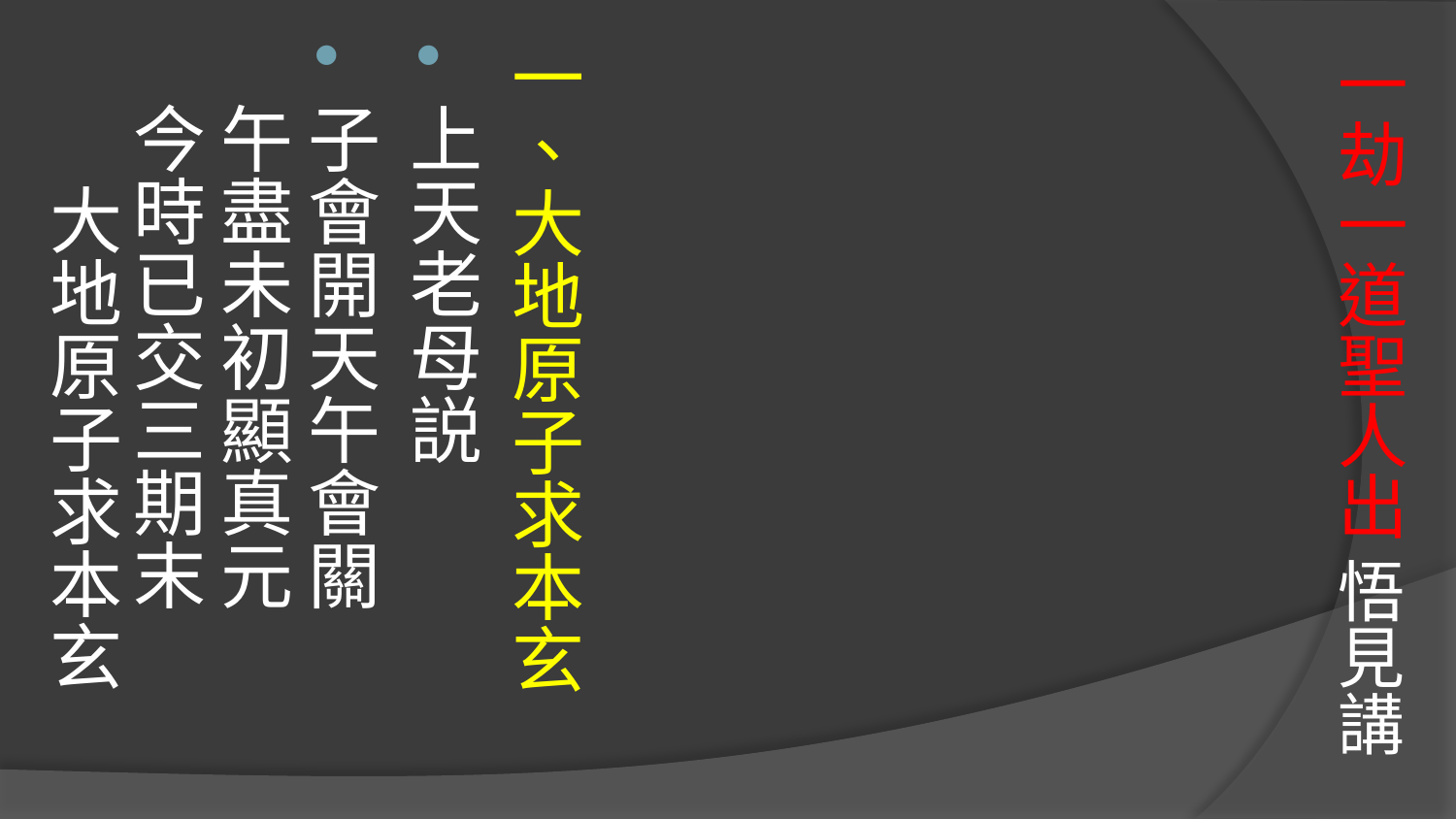

# 一劫一道聖人出 悟見講
一、大地原子求本玄
上天老母説
子會開天午會關　  午盡未初顯真元
今時已交三期末　            大地原子求本玄